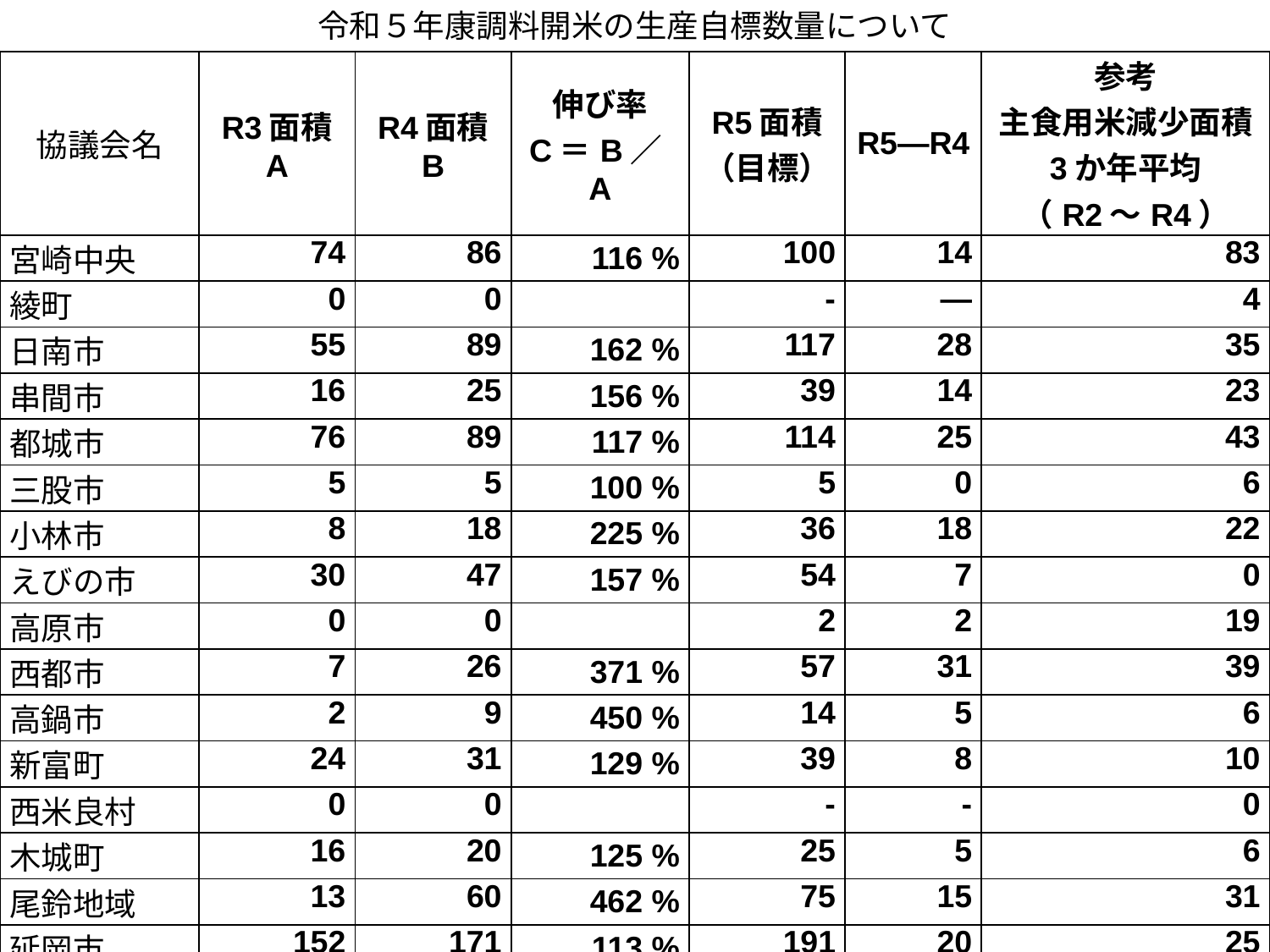

令和５年康調料開米の生産自標数量について
| 協議会名 | R3面積 A | R4面積 B | 伸び率 C＝B／A | R5面積 （目標） | R5―R4 | 参考 主食用米減少面積 3か年平均 （R2～R4） |
| --- | --- | --- | --- | --- | --- | --- |
| 宮崎中央 | 74 | 86 | 116 % | 100 | 14 | 83 |
| 綾町 | 0 | 0 |  | - | — | 4 |
| 日南市 | 55 | 89 | 162 % | 117 | 28 | 35 |
| 串間市 | 16 | 25 | 156 % | 39 | 14 | 23 |
| 都城市 | 76 | 89 | 117 % | 114 | 25 | 43 |
| 三股市 | 5 | 5 | 100 % | 5 | 0 | 6 |
| 小林市 | 8 | 18 | 225 % | 36 | 18 | 22 |
| えびの市 | 30 | 47 | 157 % | 54 | 7 | 0 |
| 高原市 | 0 | 0 |  | 2 | 2 | 19 |
| 西都市 | 7 | 26 | 371 % | 57 | 31 | 39 |
| 高鍋市 | 2 | 9 | 450 % | 14 | 5 | 6 |
| 新富町 | 24 | 31 | 129 % | 39 | 8 | 10 |
| 西米良村 | 0 | 0 |  | - | - | 0 |
| 木城町 | 16 | 20 | 125 % | 25 | 5 | 6 |
| 尾鈴地域 | 13 | 60 | 462 % | 75 | 15 | 31 |
| 延岡市 | 152 | 171 | 113 % | 191 | 20 | 25 |
| 日向地域 | 8 | 10 | 125 % | 13 | 3 | 32 |
| 西臼杵地域 | 0 | 0 |  | - | - | 16 |
| 計 | 486 | 686 | 141 % | 880 | 194 | 400 |